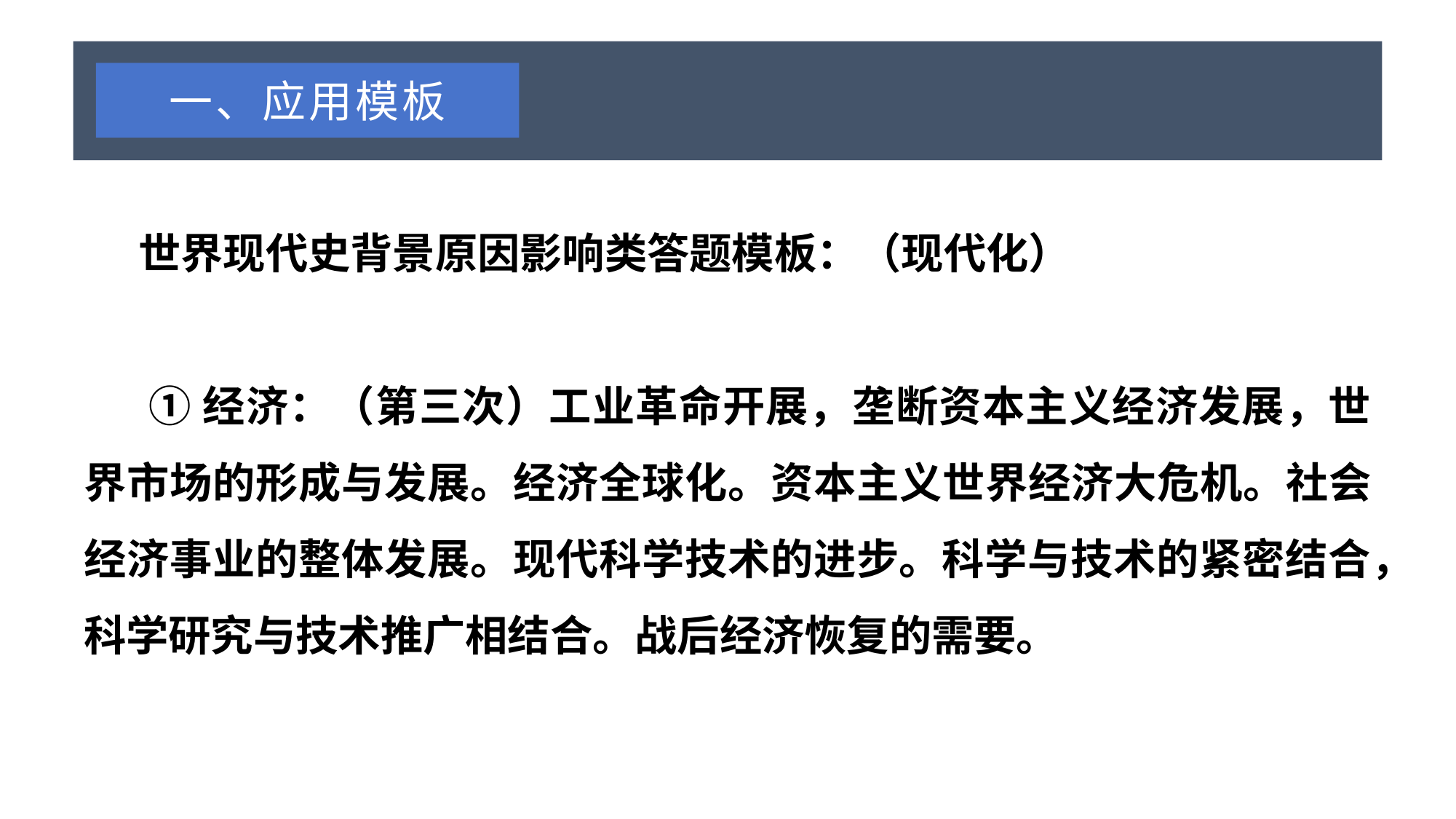

一、应用模板
世界现代史背景原因影响类答题模板：（现代化）

 ①经济：（第三次）工业革命开展，垄断资本主义经济发展，世界市场的形成与发展。经济全球化。资本主义世界经济大危机。社会经济事业的整体发展。现代科学技术的进步。科学与技术的紧密结合，科学研究与技术推广相结合。战后经济恢复的需要。